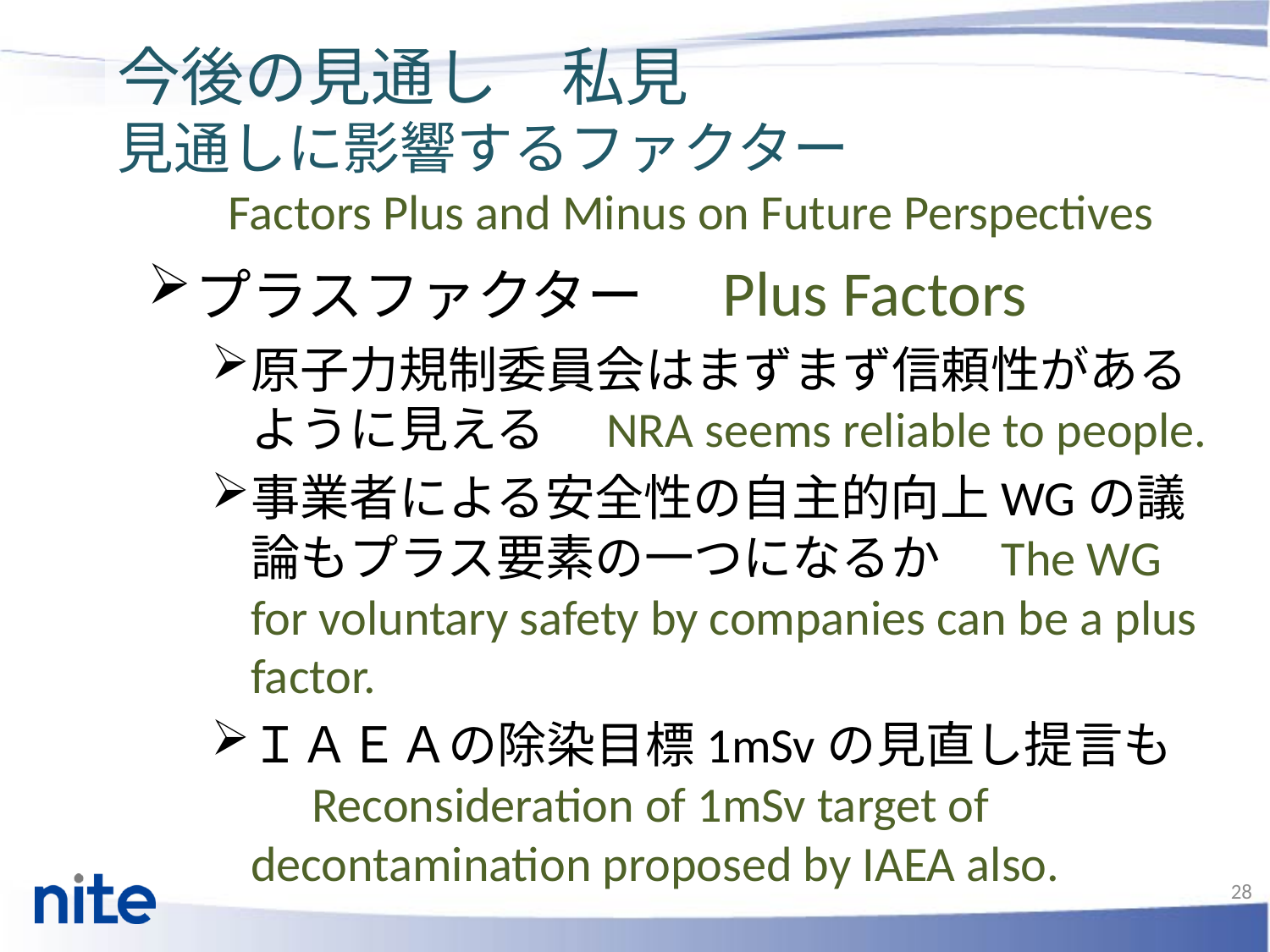

今後の見通し　私見
見通しに影響するファクター　　
　　Factors Plus and Minus on Future Perspectives
プラスファクター　Plus Factors
原子力規制委員会はまずまず信頼性があるように見える　NRA seems reliable to people.
事業者による安全性の自主的向上WGの議論もプラス要素の一つになるか　The WG for voluntary safety by companies can be a plus factor.
ＩＡＥＡの除染目標1mSvの見直し提言も　Reconsideration of 1mSv target of decontamination proposed by IAEA also.
28